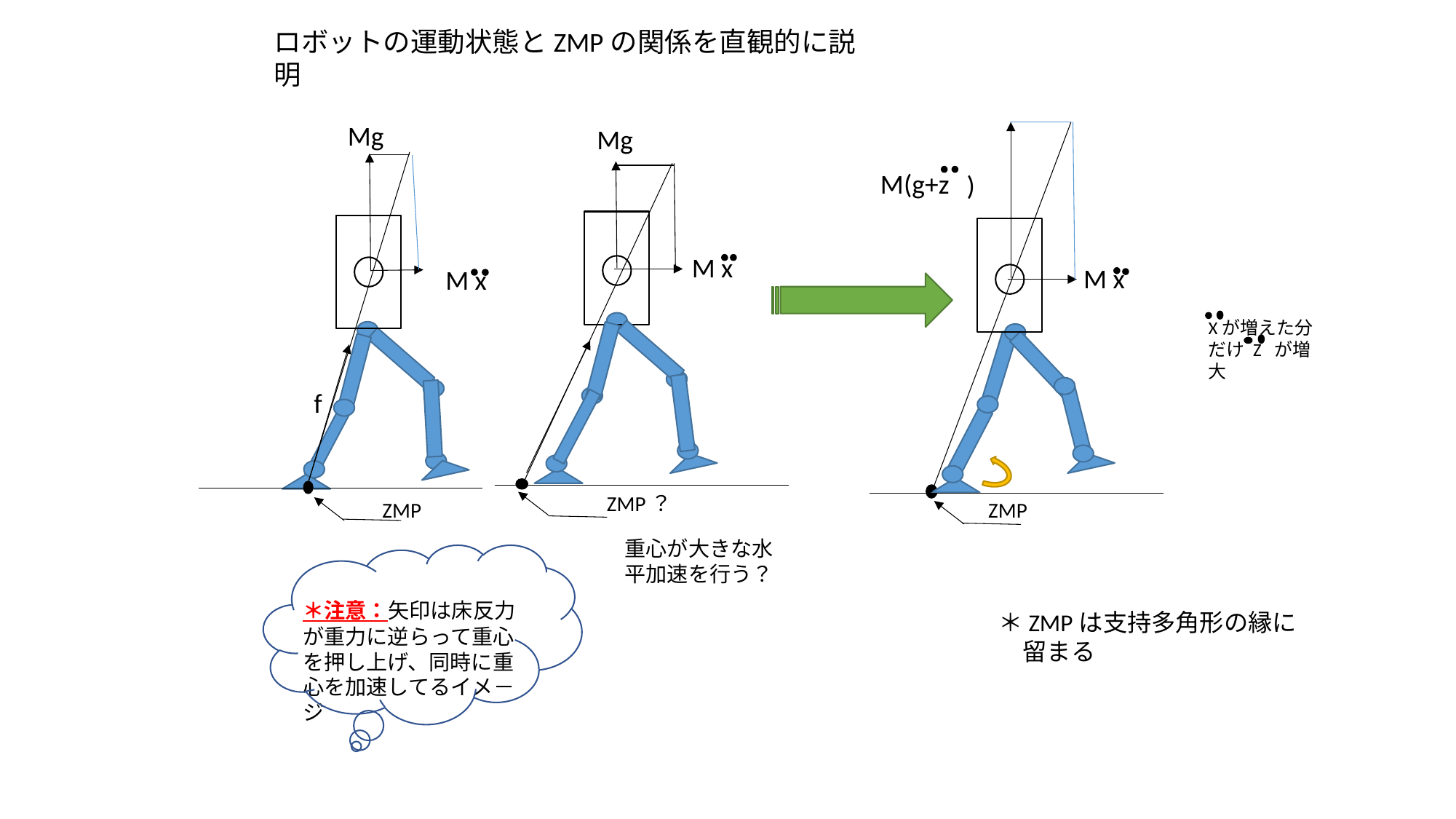

ロボットの運動状態とZMPの関係を直観的に説明
Mg
Mg
M(g+z
)

M x

M x

M x

Xが増えた分だけ Z  が増大

f

ZMP？
ZMP
ZMP
重心が大きな水平加速を行う？

＊注意：矢印は床反力が重力に逆らって重心を押し上げ、同時に重心を加速してるイメ－ジ
＊ZMPは支持多角形の縁に
　留まる